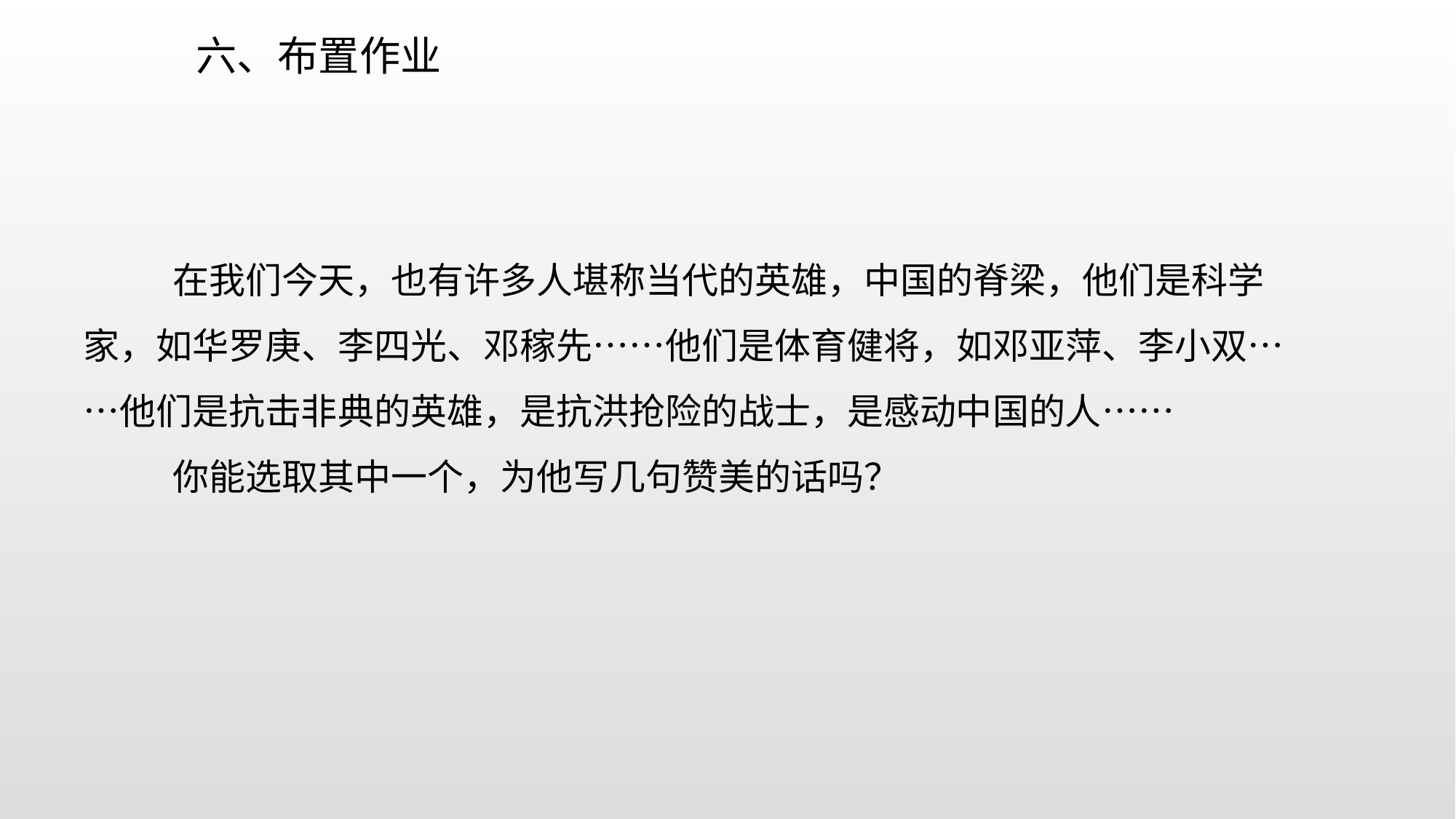

六、布置作业

      在我们今天，也有许多人堪称当代的英雄，中国的脊梁，他们是科学家，如华罗庚、李四光、邓稼先……他们是体育健将，如邓亚萍、李小双……他们是抗击非典的英雄，是抗洪抢险的战士，是感动中国的人……
      你能选取其中一个，为他写几句赞美的话吗？